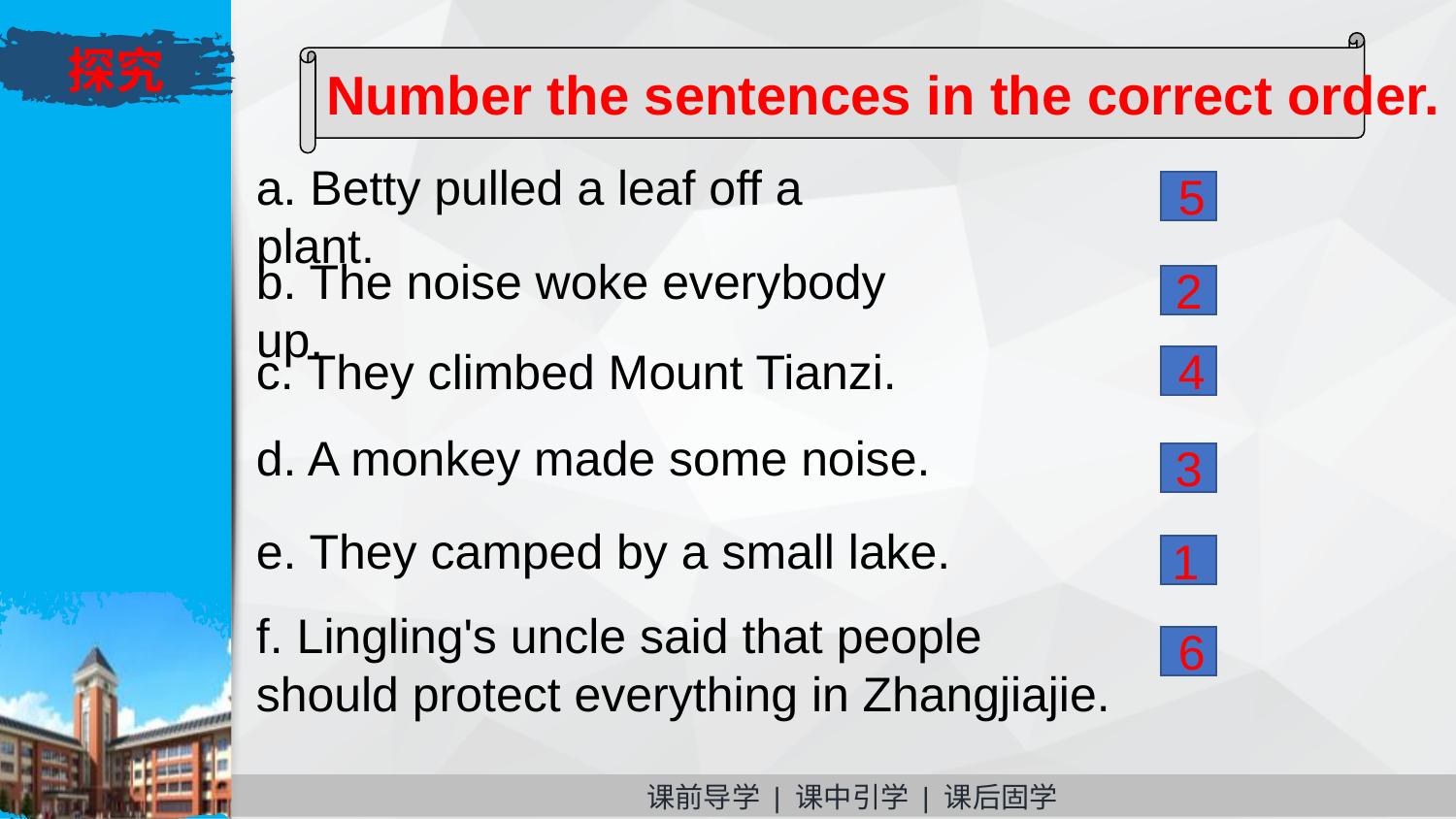

探究
Number the sentences in the correct order.
a. Betty pulled a leaf off a plant.
5

b. The noise woke everybody up.
2

c. They climbed Mount Tianzi.
4

d. A monkey made some noise.
3

e. They camped by a small lake.
1

f. Lingling's uncle said that people should protect everything in Zhangjiajie.
6